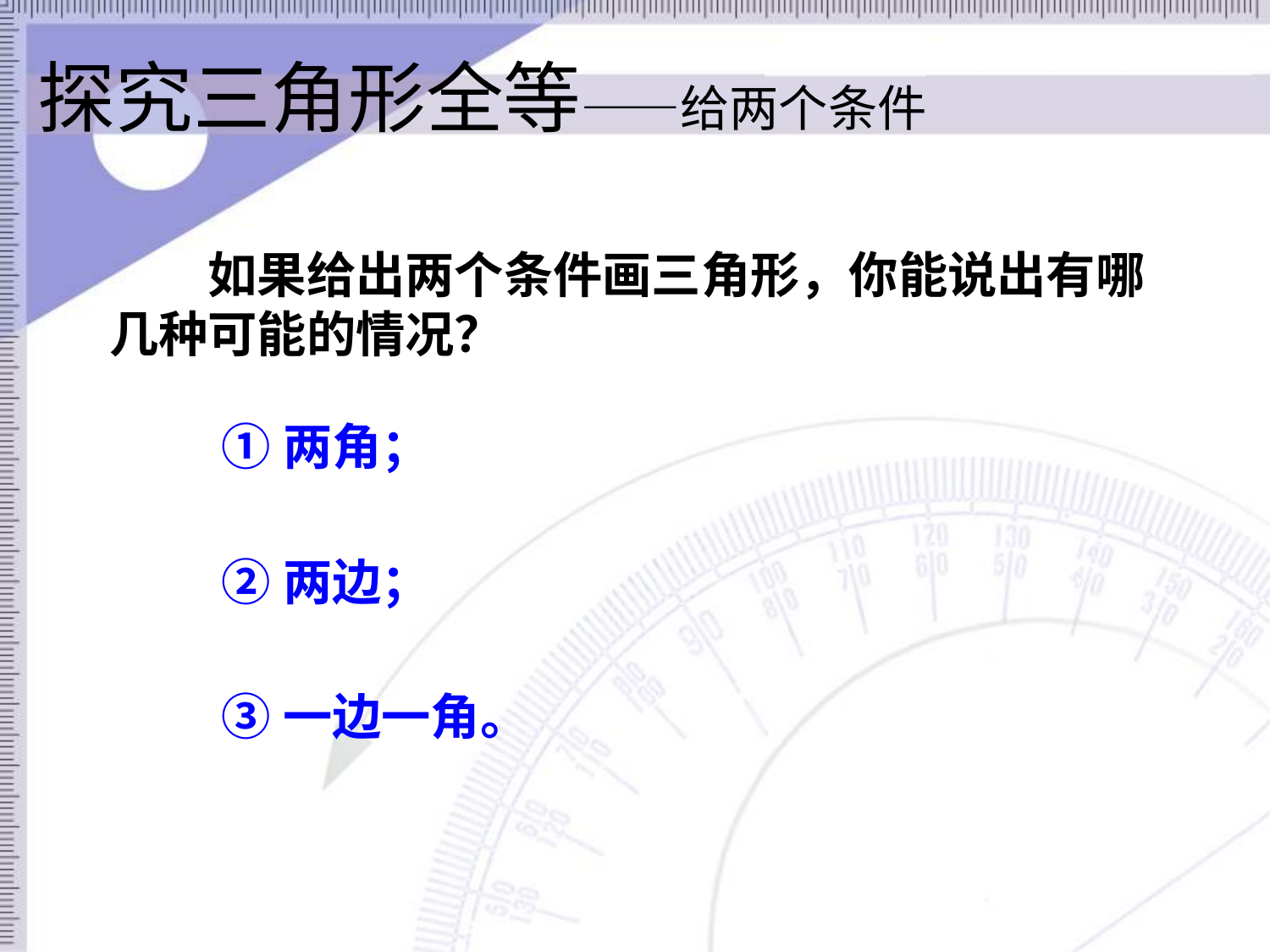

探究三角形全等——给两个条件
　　如果给出两个条件画三角形，你能说出有哪几种可能的情况？
①两角；
②两边；
③一边一角。